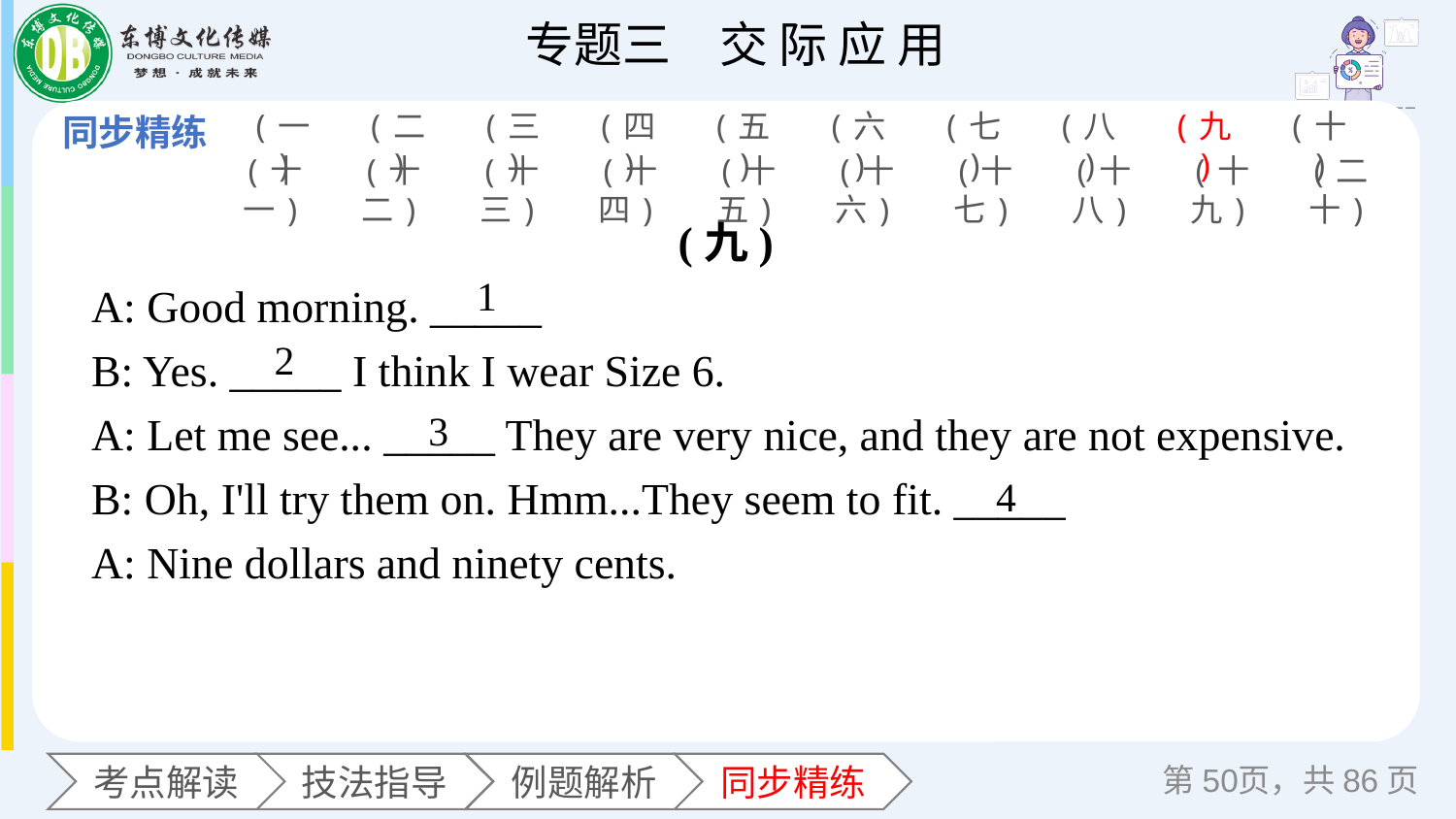

(一)
(二)
(三)
(四)
(五)
(六)
(七)
(八)
(九)
(十)
(十一)
(十二)
(十三)
(十四)
(十五)
(十六)
(十七)
(十八)
(十九)
(二十)
(九)
A: Good morning. _____
B: Yes. _____ I think I wear Size 6.
A: Let me see... _____ They are very nice, and they are not expensive.
B: Oh, I'll try them on. Hmm...They seem to fit. _____
A: Nine dollars and ninety cents.
1
2
3
4
第50页，共86页